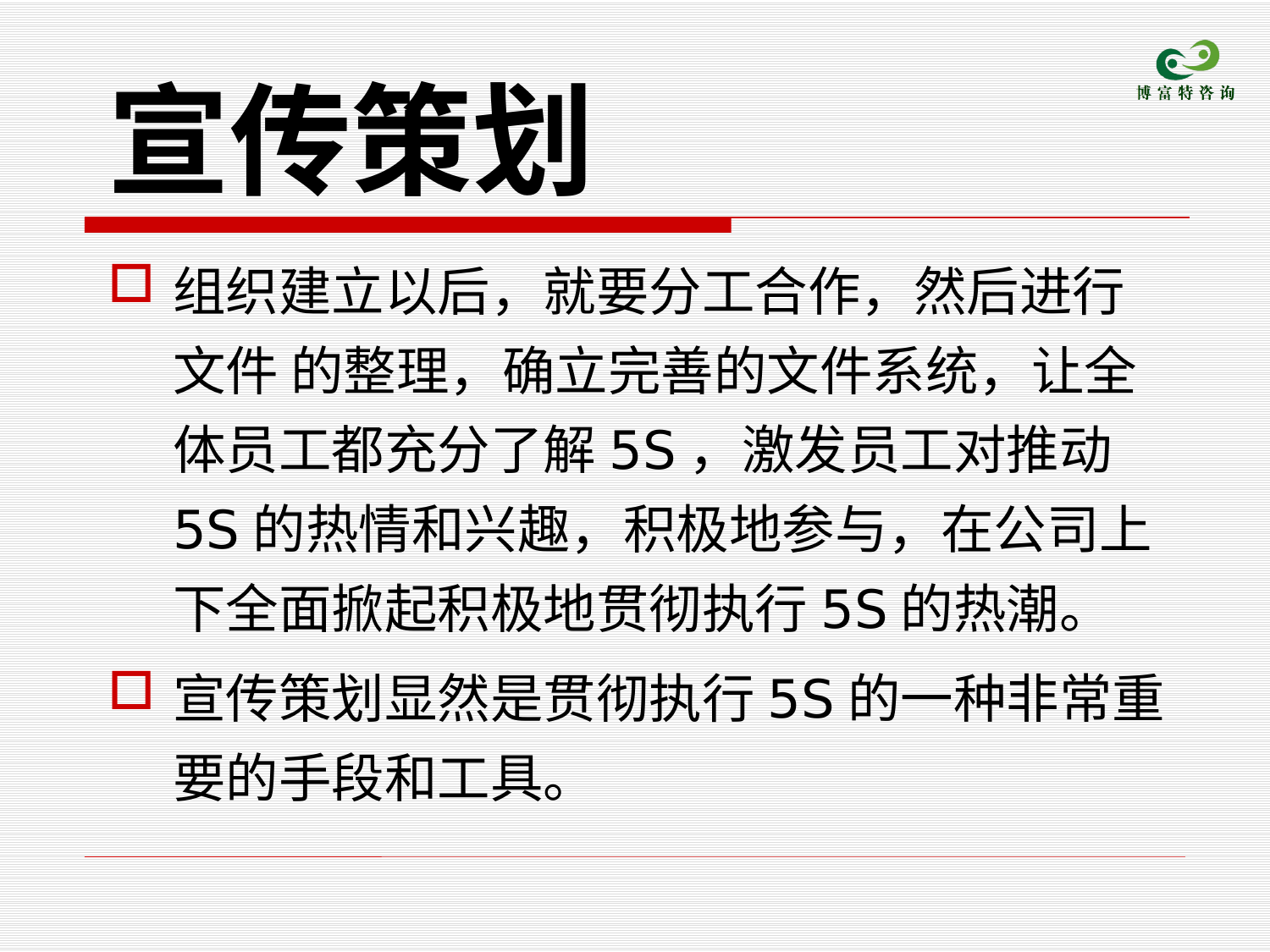

# 宣传策划
组织建立以后，就要分工合作，然后进行文件 的整理，确立完善的文件系统，让全体员工都充分了解5S，激发员工对推动5S的热情和兴趣，积极地参与，在公司上下全面掀起积极地贯彻执行5S的热潮。
宣传策划显然是贯彻执行5S的一种非常重要的手段和工具。
357